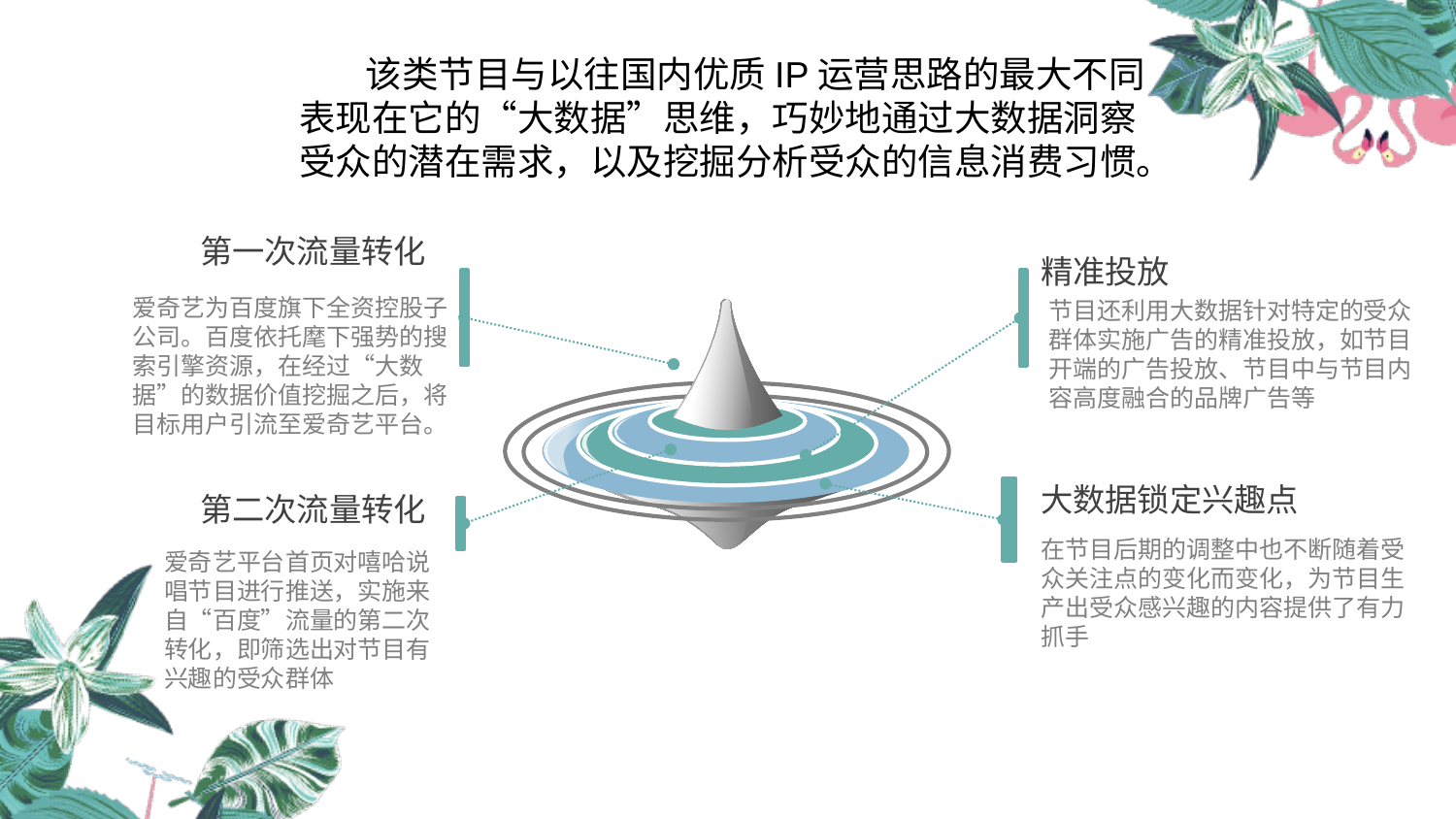

该类节目与以往国内优质IP运营思路的最大不同表现在它的“大数据”思维，巧妙地通过大数据洞察受众的潜在需求，以及挖掘分析受众的信息消费习惯。
第一次流量转化
爱奇艺为百度旗下全资控股子公司。百度依托麾下强势的搜索引擎资源，在经过“大数据”的数据价值挖掘之后，将目标用户引流至爱奇艺平台。
精准投放
节目还利用大数据针对特定的受众群体实施广告的精准投放，如节目开端的广告投放、节目中与节目内容高度融合的品牌广告等

大数据锁定兴趣点
在节目后期的调整中也不断随着受众关注点的变化而变化，为节目生产出受众感兴趣的内容提供了有力抓手

第二次流量转化
爱奇艺平台首页对嘻哈说唱节目进行推送，实施来自“百度”流量的第二次转化，即筛选出对节目有兴趣的受众群体